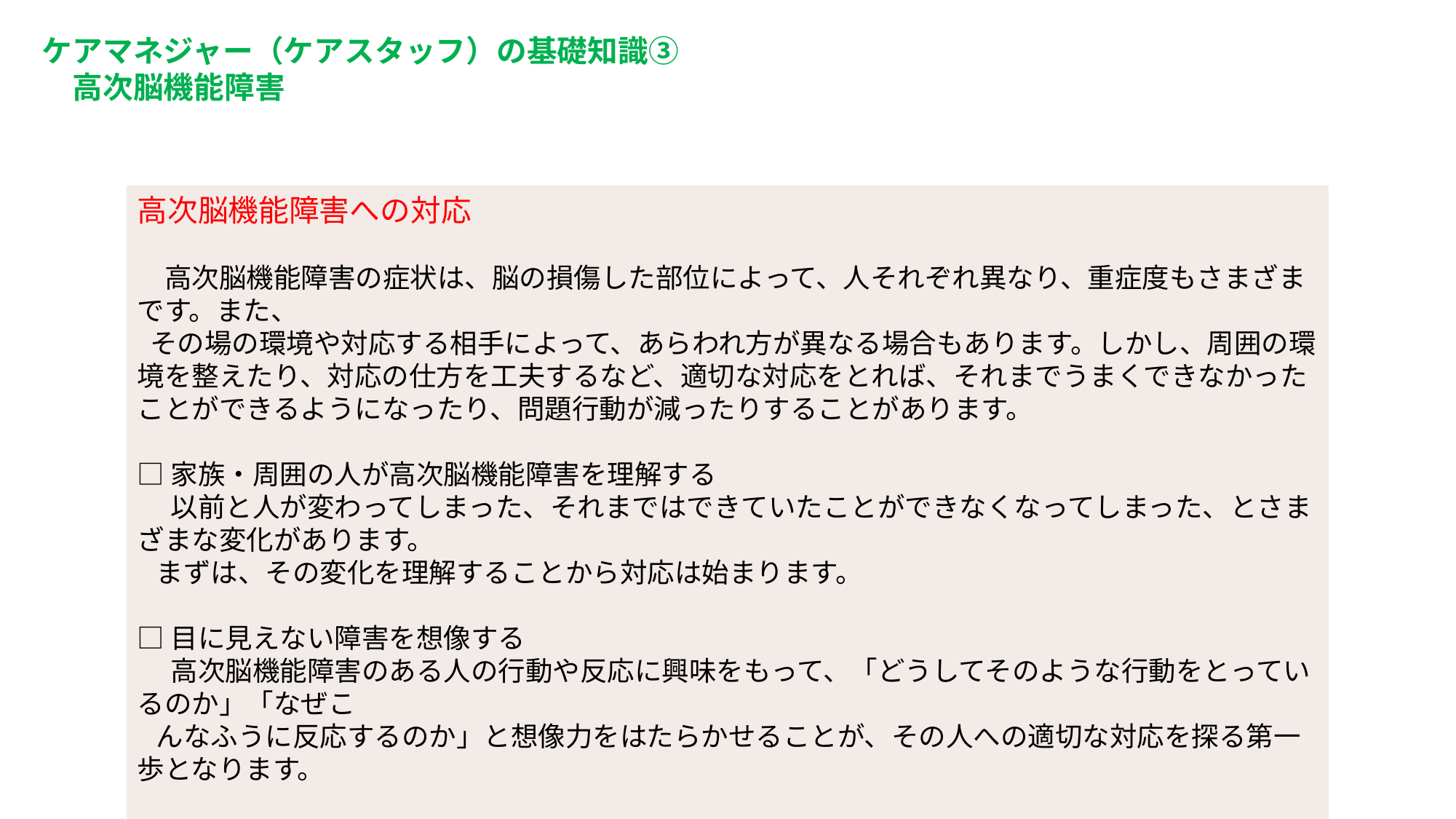

ケアマネジャー（ケアスタッフ）の基礎知識③
　高次脳機能障害
高次脳機能障害への対応

　高次脳機能障害の症状は、脳の損傷した部位によって、人それぞれ異なり、重症度もさまざまです。また、
 その場の環境や対応する相手によって、あらわれ方が異なる場合もあります。しかし、周囲の環境を整えたり、対応の仕方を工夫するなど、適切な対応をとれば、それまでうまくできなかったことができるようになったり、問題行動が減ったりすることがあります。

□家族・周囲の人が高次脳機能障害を理解する
　 以前と人が変わってしまった、それまではできていたことができなくなってしまった、とさまざまな変化があります。
  まずは、その変化を理解することから対応は始まります。

□目に見えない障害を想像する
　 高次脳機能障害のある人の行動や反応に興味をもって、「どうしてそのような行動をとっているのか」「なぜこ
  んなふうに反応するのか」と想像力をはたらかせることが、その人への適切な対応を探る第一歩となります。